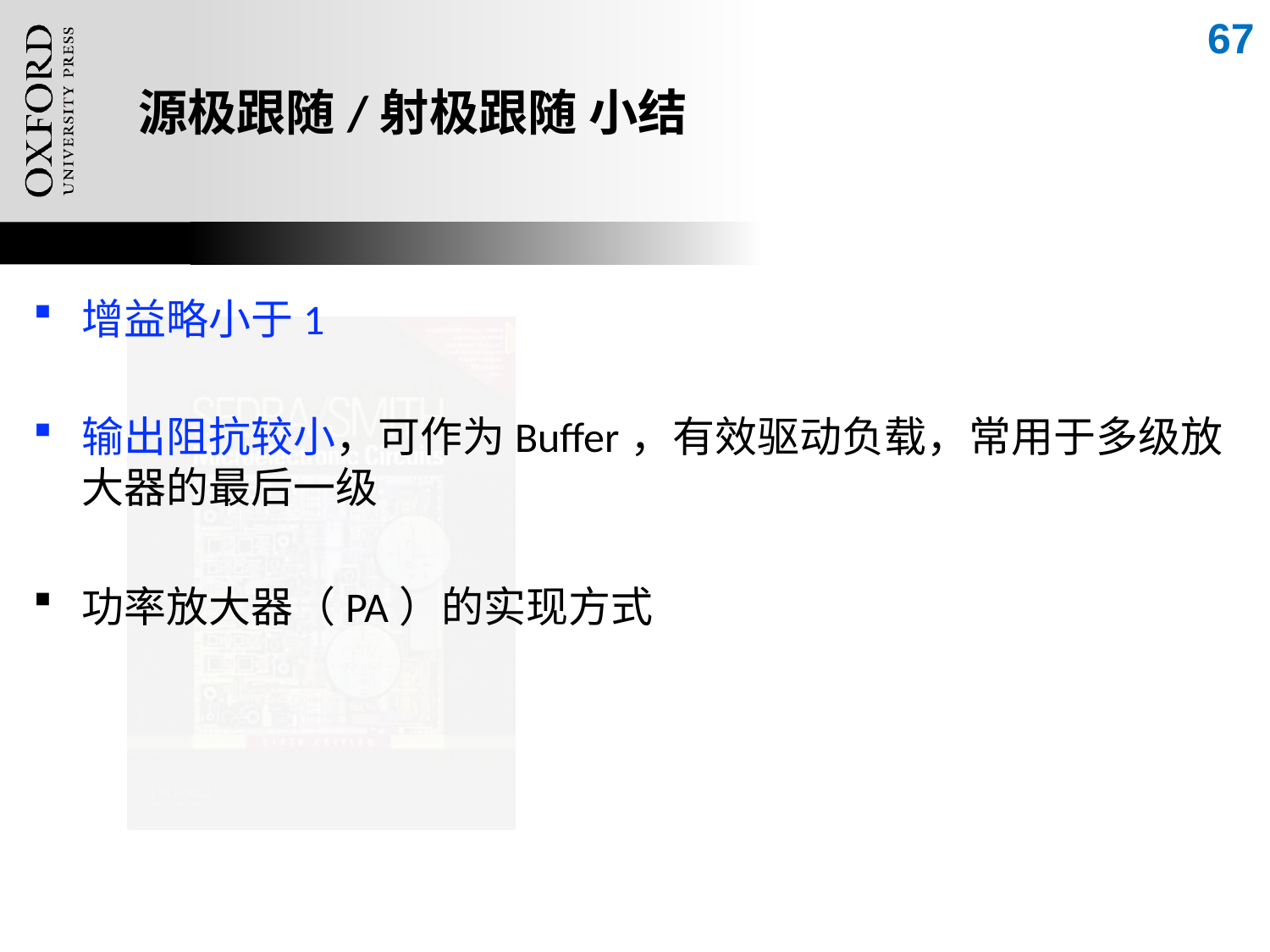

67
# 源极跟随/射极跟随 小结
增益略小于1

输出阻抗较小，可作为Buffer，有效驱动负载，常用于多级放大器的最后一级

功率放大器（PA）的实现方式